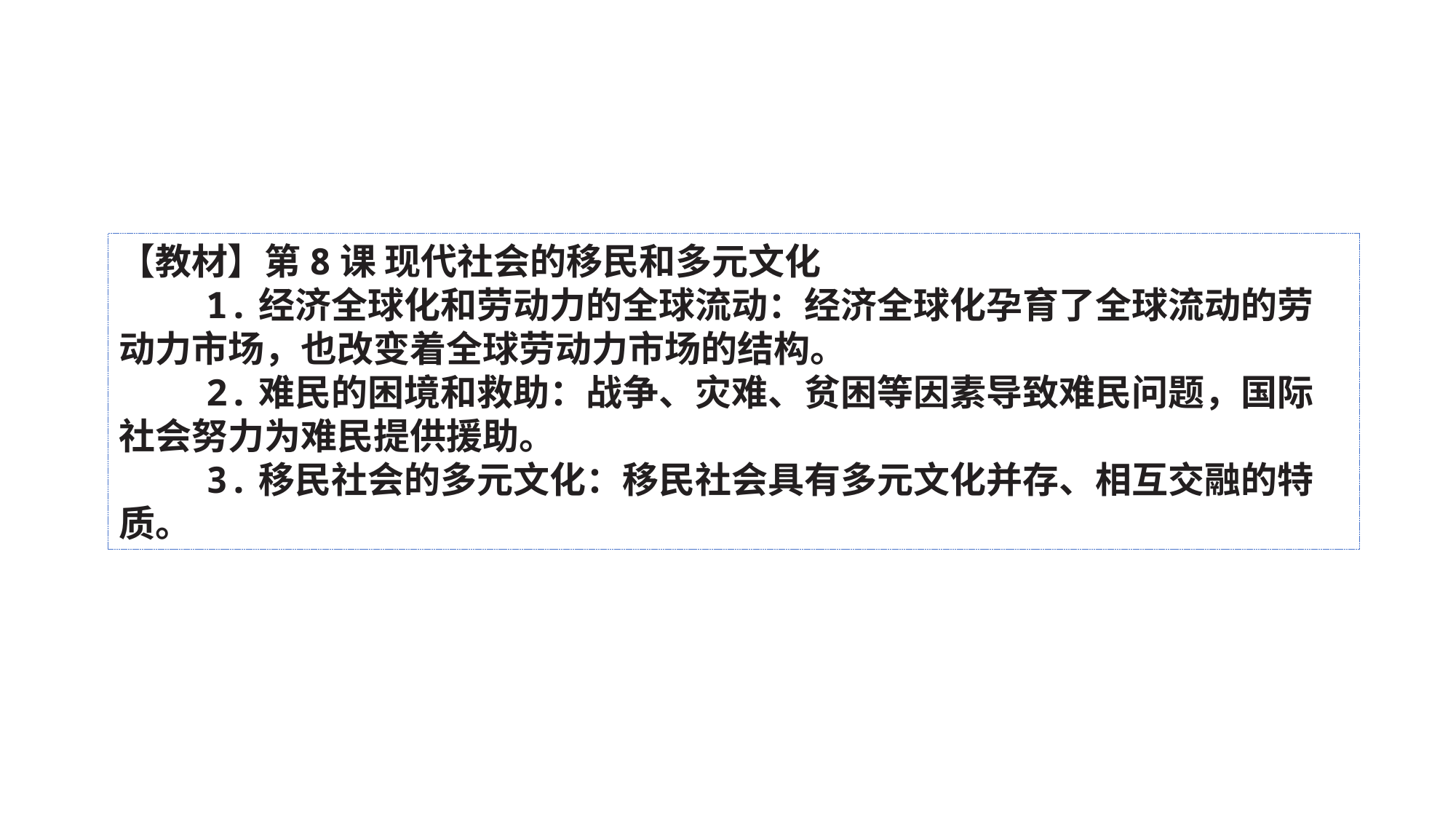

【教材】第8课 现代社会的移民和多元文化
    1.经济全球化和劳动力的全球流动：经济全球化孕育了全球流动的劳动力市场，也改变着全球劳动力市场的结构。
    2.难民的困境和救助：战争、灾难、贫困等因素导致难民问题，国际社会努力为难民提供援助。
    3.移民社会的多元文化：移民社会具有多元文化并存、相互交融的特质。